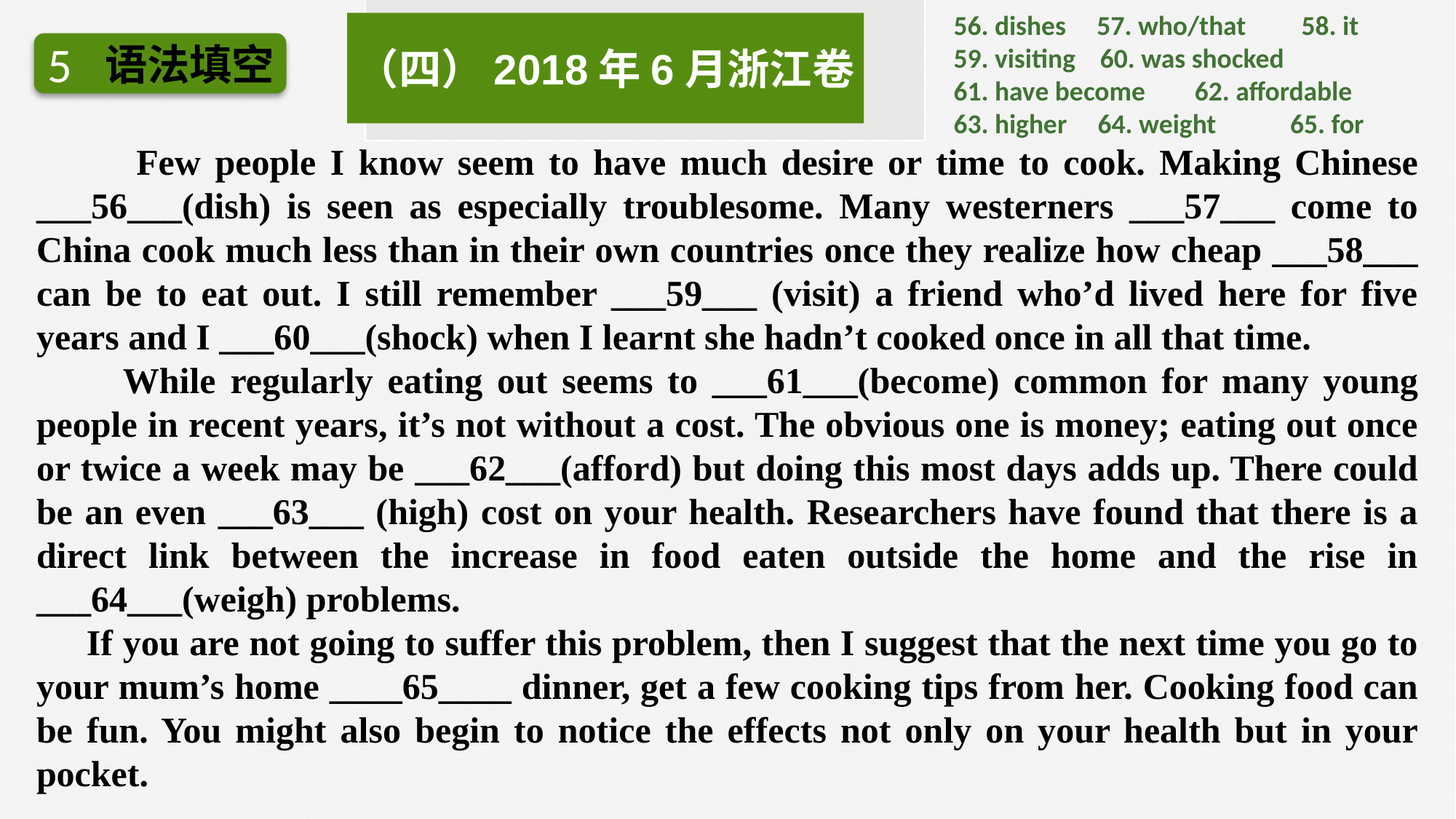

56. dishes     57. who/that         58. it            59. visiting    60. was shocked
61. have become        62. affordable
63. higher     64. weight            65. for
（四）2018年6月浙江卷
语法填空
5
       Few people I know seem to have much desire or time to cook. Making Chinese ___56___(dish) is seen as especially troublesome. Many westerners ___57___ come to China cook much less than in their own countries once they realize how cheap ___58___ can be to eat out. I still remember ___59___ (visit) a friend who’d lived here for five years and I ___60___(shock) when I learnt she hadn’t cooked once in all that time.
      While regularly eating out seems to ___61___(become) common for many young people in recent years, it’s not without a cost. The obvious one is money; eating out once or twice a week may be ___62___(afford) but doing this most days adds up. There could be an even ___63___ (high) cost on your health. Researchers have found that there is a direct link between the increase in food eaten outside the home and the rise in ___64___(weigh) problems.
     If you are not going to suffer this problem, then I suggest that the next time you go to your mum’s home ____65____ dinner, get a few cooking tips from her. Cooking food can be fun. You might also begin to notice the effects not only on your health but in your pocket.